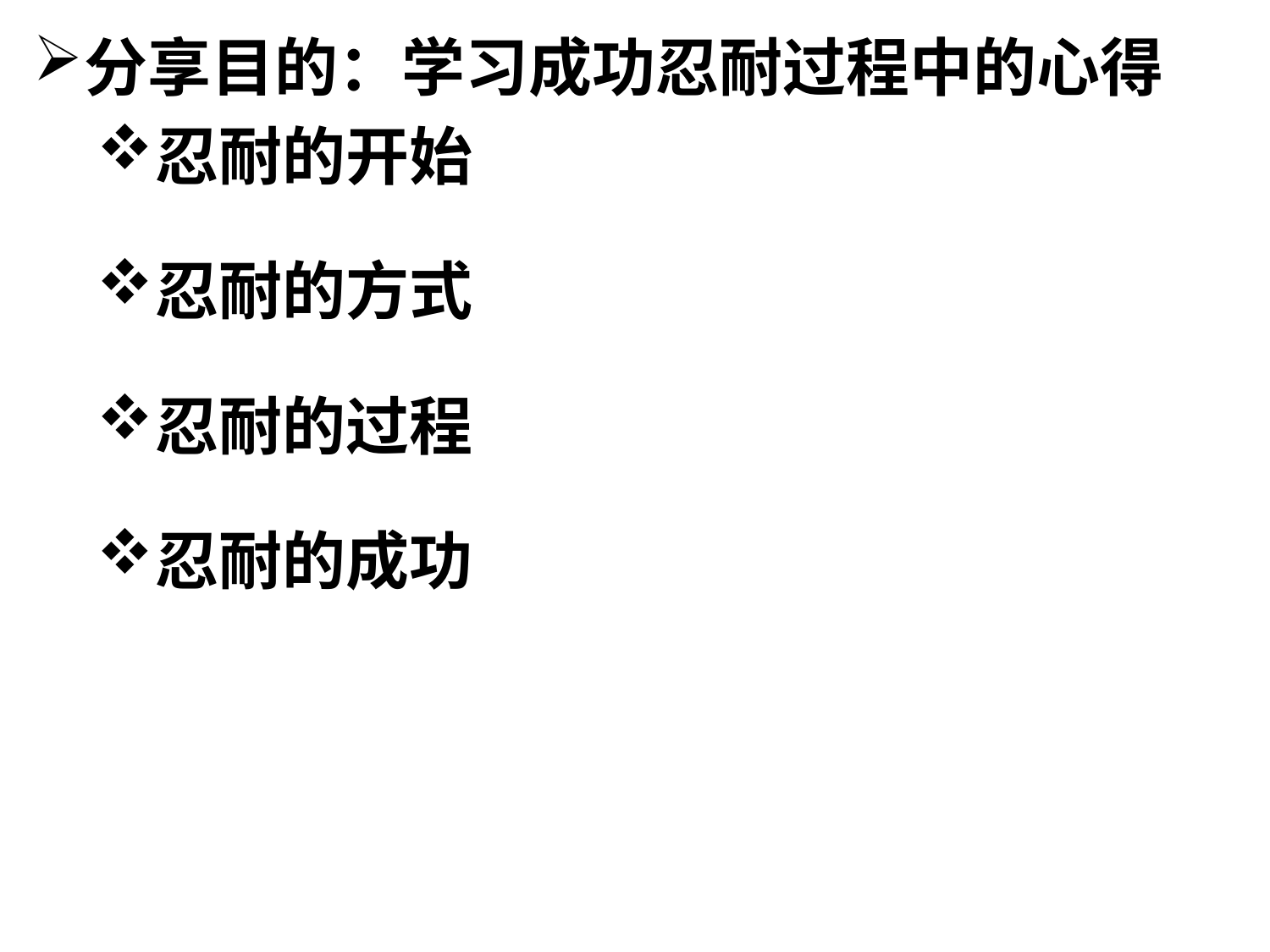

分享目的：学习成功忍耐过程中的心得
忍耐的开始

忍耐的方式

忍耐的过程

忍耐的成功